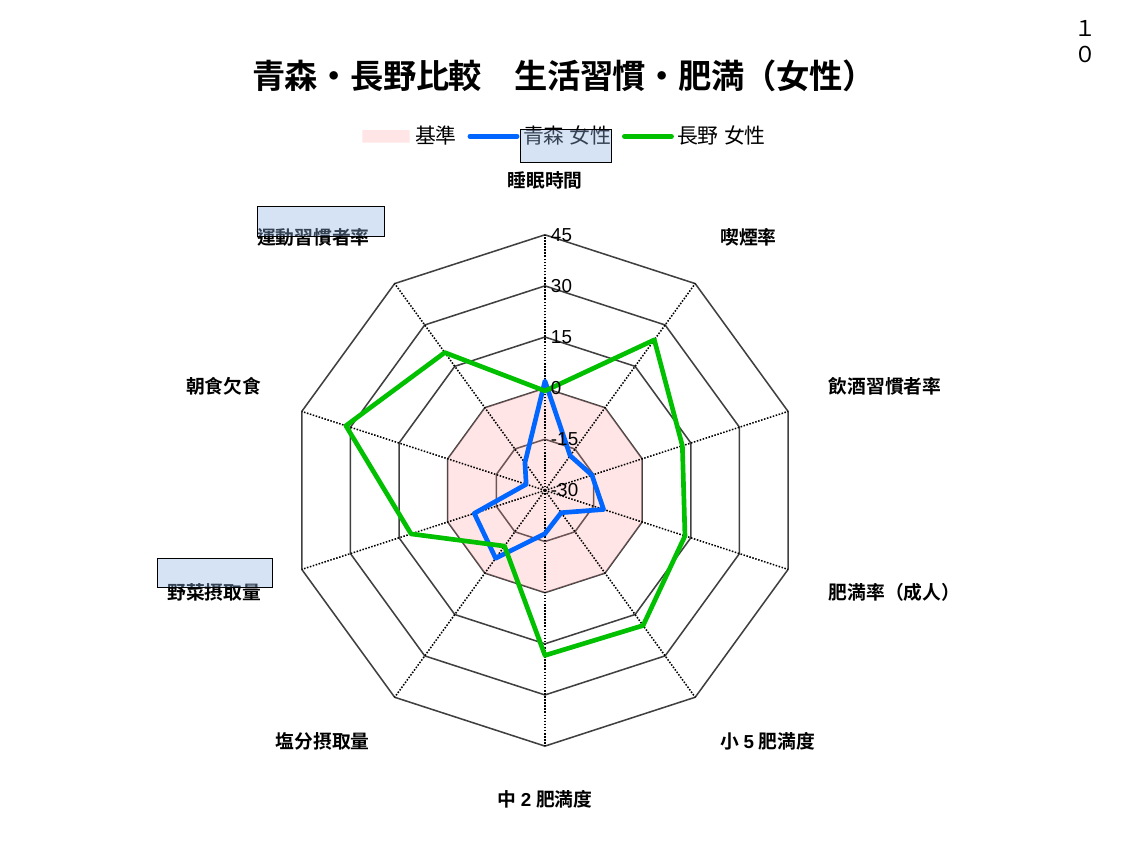

１０

### Chart: 青森・長野比較　生活習慣・肥満（女性）

| Category | 基準 | 青森 女性 | 長野 女性 |
|---|---|---|---|
| 睡眠時間 | 0.0 | 2.1 | -0.8 |
| 喫煙率 | 0.0 | -17.4 | 24.6 |
| 飲酒習慣者率 | 0.0 | -15.5 | 12.4 |
| 肥満率（成人） | 0.0 | -11.9 | 13.2 |
| 小5肥満度 | 0.0 | -21.9 | 19.0 |
| 中2肥満度 | 0.0 | -17.3 | 18.4 |
| 塩分摂取量 | 0.0 | -5.4 | -9.8 |
| 野菜摂取量 | 0.0 | -8.2 | 11.3 |
| 朝食欠食 | 0.0 | -24.2 | 31.4 |
| 運動習慣者率 | 0.0 | -20.0 | 20.0 |